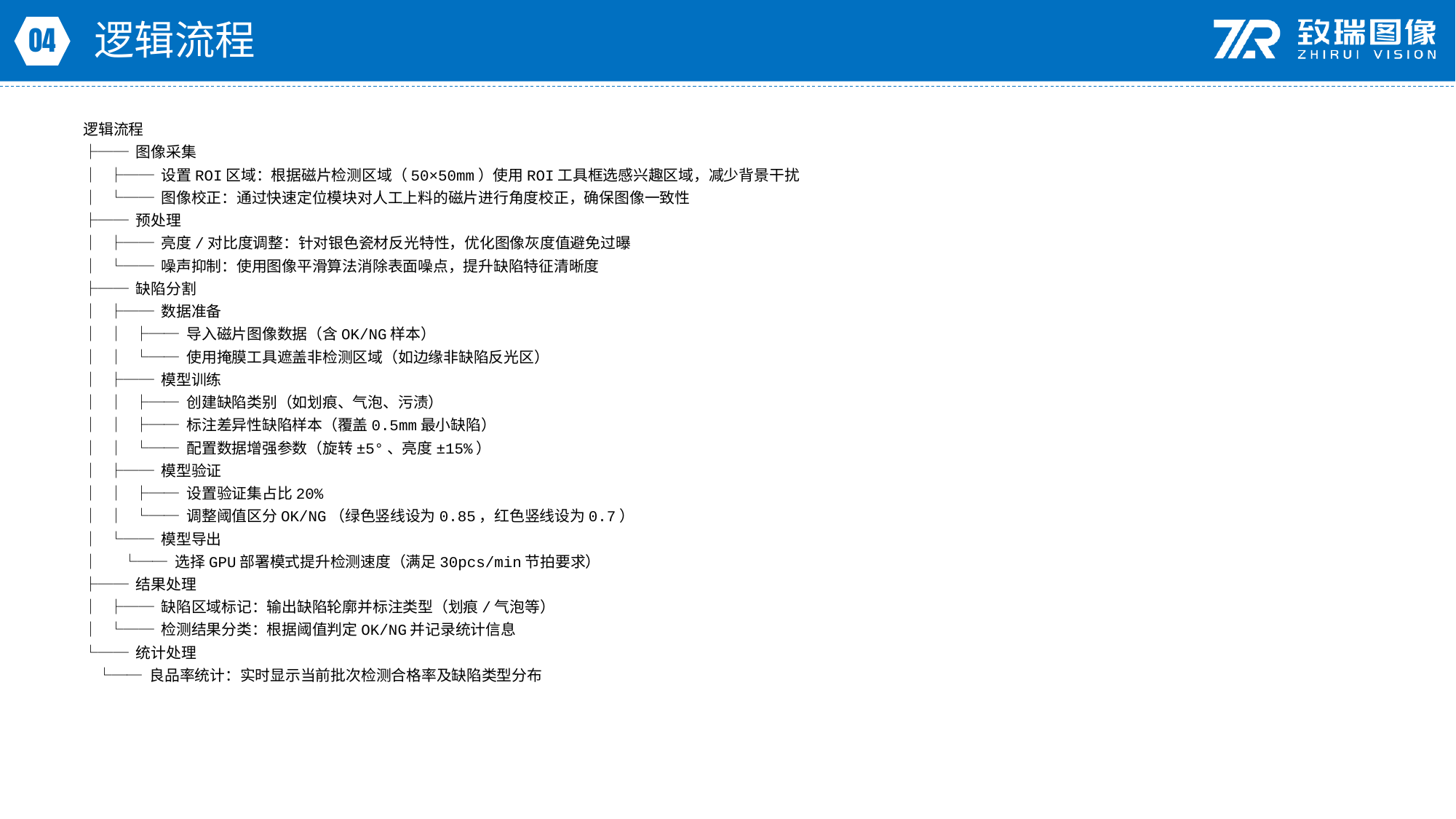

逻辑流程
04

逻辑流程
├── 图像采集
│   ├── 设置ROI区域：根据磁片检测区域（50×50mm）使用ROI工具框选感兴趣区域，减少背景干扰
│   └── 图像校正：通过快速定位模块对人工上料的磁片进行角度校正，确保图像一致性
├── 预处理
│   ├── 亮度/对比度调整：针对银色瓷材反光特性，优化图像灰度值避免过曝
│   └── 噪声抑制：使用图像平滑算法消除表面噪点，提升缺陷特征清晰度
├── 缺陷分割
│   ├── 数据准备
│   │   ├── 导入磁片图像数据（含OK/NG样本）
│   │   └── 使用掩膜工具遮盖非检测区域（如边缘非缺陷反光区）
│   ├── 模型训练
│   │   ├── 创建缺陷类别（如划痕、气泡、污渍）
│   │   ├── 标注差异性缺陷样本（覆盖0.5mm最小缺陷）
│   │   └── 配置数据增强参数（旋转±5°、亮度±15%）
│   ├── 模型验证
│   │   ├── 设置验证集占比20%
│   │   └── 调整阈值区分OK/NG（绿色竖线设为0.85，红色竖线设为0.7）
│   └── 模型导出
│       └── 选择GPU部署模式提升检测速度（满足30pcs/min节拍要求）
├── 结果处理
│   ├── 缺陷区域标记：输出缺陷轮廓并标注类型（划痕/气泡等）
│   └── 检测结果分类：根据阈值判定OK/NG并记录统计信息
└── 统计处理
    └── 良品率统计：实时显示当前批次检测合格率及缺陷类型分布